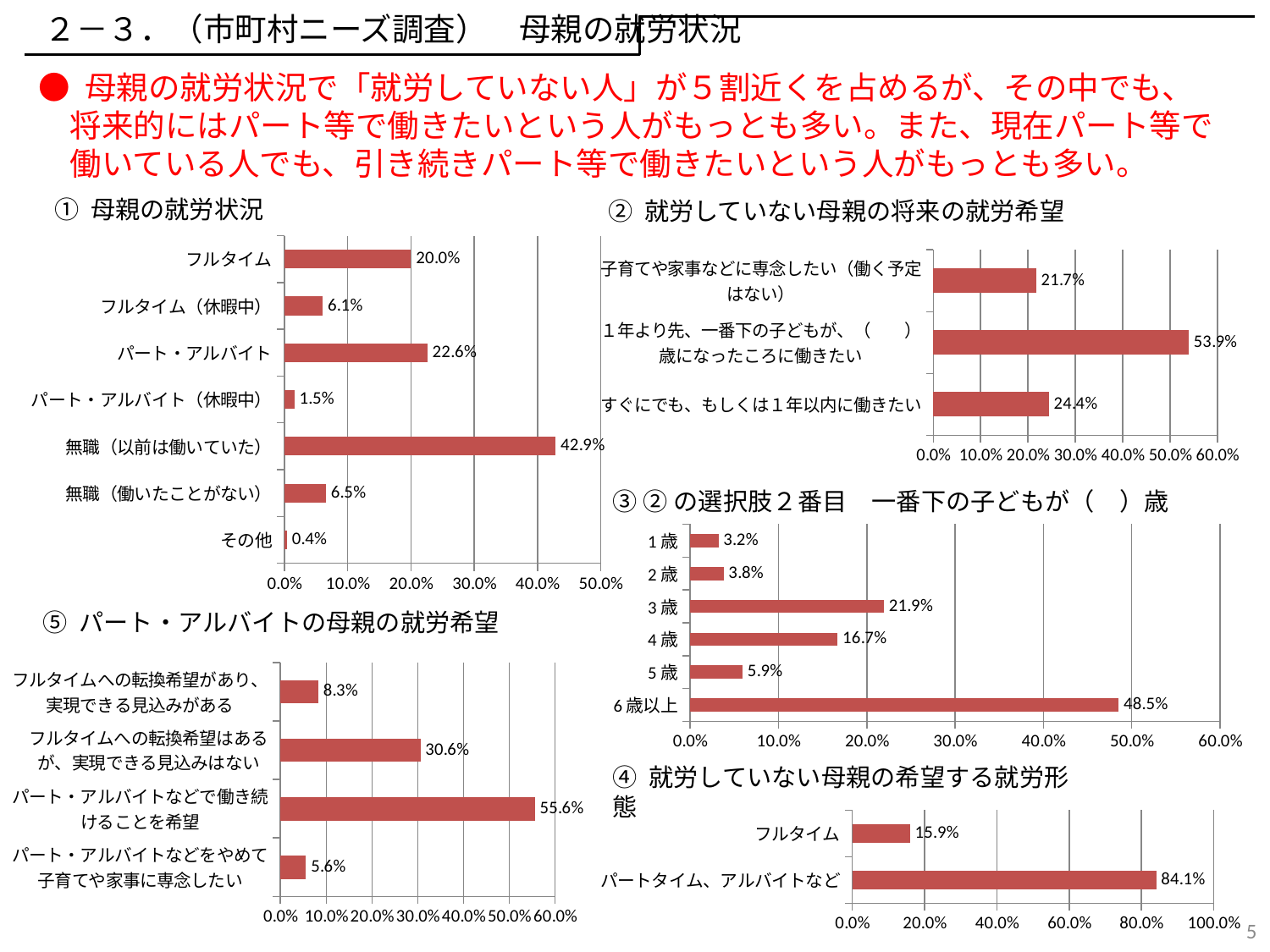

２－３．（市町村ニーズ調査）　母親の就労状況
● 母親の就労状況で「就労していない人」が５割近くを占めるが、その中でも、
　将来的にはパート等で働きたいという人がもっとも多い。また、現在パート等で
　働いている人でも、引き続きパート等で働きたいという人がもっとも多い。
① 母親の就労状況
② 就労していない母親の将来の就労希望

### Chart

| Category | 割合 |
|---|---|
| フルタイム | 0.2 |
| フルタイム（休暇中） | 0.06061470911086718 |
| パート・アルバイト | 0.2258397365532382 |
| パート・アルバイト（休暇中） | 0.015433589462129528 |
| 無職（以前は働いていた） | 0.4287376509330406 |
| 無職（働いたことがない） | 0.06544456641053788 |
| その他 | 0.003929747530186608 |

### Chart

| Category | 割合 |
|---|---|
| 子育てや家事などに専念したい（働く予定はない） | 0.21688888888888888 |
| １年より先、一番下の子どもが、（　　）歳になったころに働きたい | 0.5393185185185185 |
| すぐにでも、もしくは１年以内に働きたい | 0.2437925925925926 |
③ ②の選択肢２番目　一番下の子どもが（　）歳

### Chart

| Category |  |
|---|---|
| 1歳 | 0.0319532512744001 |
| 2歳 | 0.037796841974387665 |
| 3歳 | 0.21919681710804426 |
| 4歳 | 0.16672883252517717 |
| 5歳 | 0.05918189730200174 |
| 6歳以上 | 0.4851423598159891 |
⑤ パート・アルバイトの母親の就労希望

### Chart

| Category | 割合 |
|---|---|
| フルタイムへの転換希望があり、実現できる見込みがある | 0.08289107910032853 |
| フルタイムへの転換希望はあるが、実現できる見込みはない | 0.30578721253474855 |
| パート・アルバイトなどで働き続けることを希望 | 0.555597675006318 |
| パート・アルバイトなどをやめて子育てや家事に専念したい | 0.055724033358605006 |
④ 就労していない母親の希望する就労形態

### Chart

| Category |  |
|---|---|
| フルタイム | 0.1593691637269143 |
| パートタイム、アルバイトなど | 0.8406308362730857 |
5